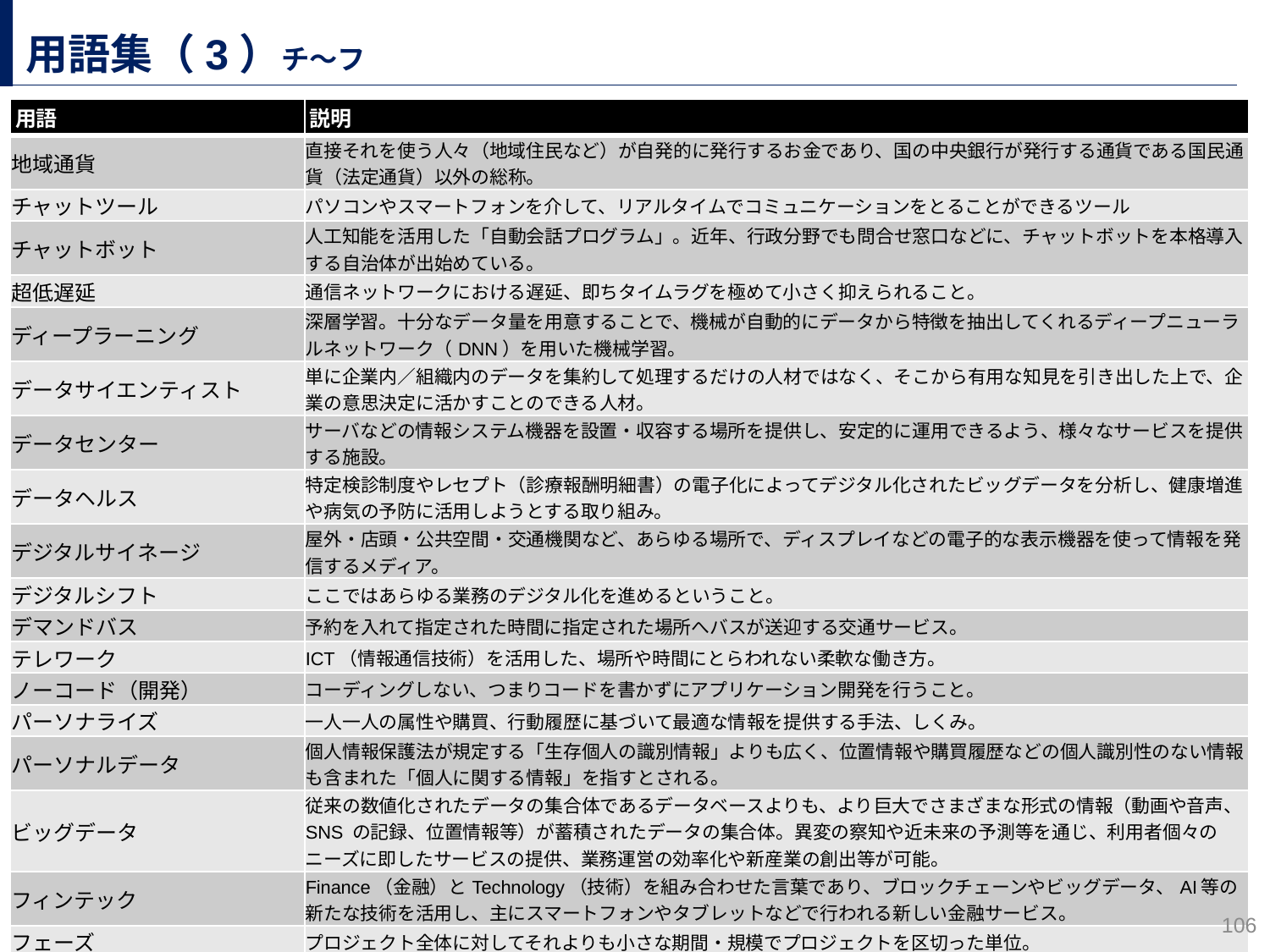

# 用語集（3）チ～フ
| 用語 | 説明 |
| --- | --- |
| 地域通貨 | 直接それを使う人々（地域住民など）が自発的に発行するお金であり、国の中央銀行が発行する通貨である国民通貨（法定通貨）以外の総称。 |
| チャットツール | パソコンやスマートフォンを介して、リアルタイムでコミュニケーションをとることができるツール |
| チャットボット | 人工知能を活用した「自動会話プログラム」。近年、行政分野でも問合せ窓口などに、チャットボットを本格導入する自治体が出始めている。 |
| 超低遅延 | 通信ネットワークにおける遅延、即ちタイムラグを極めて小さく抑えられること。 |
| ディープラーニング | 深層学習。十分なデータ量を用意することで、機械が自動的にデータから特徴を抽出してくれるディープニューラルネットワーク（DNN）を用いた機械学習。 |
| データサイエンティスト | 単に企業内／組織内のデータを集約して処理するだけの人材ではなく、そこから有用な知見を引き出した上で、企業の意思決定に活かすことのできる人材。 |
| データセンター | サーバなどの情報システム機器を設置・収容する場所を提供し、安定的に運用できるよう、様々なサービスを提供する施設。 |
| データヘルス | 特定検診制度やレセプト（診療報酬明細書）の電子化によってデジタル化されたビッグデータを分析し、健康増進や病気の予防に活用しようとする取り組み。 |
| デジタルサイネージ | 屋外・店頭・公共空間・交通機関など、あらゆる場所で、ディスプレイなどの電子的な表示機器を使って情報を発信するメディア。 |
| デジタルシフト | ここではあらゆる業務のデジタル化を進めるということ。 |
| デマンドバス | 予約を入れて指定された時間に指定された場所へバスが送迎する交通サービス。 |
| テレワーク | ICT（情報通信技術）を活用した、場所や時間にとらわれない柔軟な働き方。 |
| ノーコード（開発） | コーディングしない、つまりコードを書かずにアプリケーション開発を行うこと。 |
| パーソナライズ | 一人一人の属性や購買、行動履歴に基づいて最適な情報を提供する手法、しくみ。 |
| パーソナルデータ | 個人情報保護法が規定する「生存個人の識別情報」よりも広く、位置情報や購買履歴などの個人識別性のない情報も含まれた「個人に関する情報」を指すとされる。 |
| ビッグデータ | 従来の数値化されたデータの集合体であるデータベースよりも、より巨大でさまざまな形式の情報（動画や音声、SNS の記録、位置情報等）が蓄積されたデータの集合体。異変の察知や近未来の予測等を通じ、利用者個々のニーズに即したサービスの提供、業務運営の効率化や新産業の創出等が可能。 |
| フィンテック | Finance（金融）とTechnology（技術）を組み合わせた言葉であり、ブロックチェーンやビッグデータ、AI等の新たな技術を活用し、主にスマートフォンやタブレットなどで行われる新しい金融サービス。 |
| フェーズ | プロジェクト全体に対してそれよりも小さな期間・規模でプロジェクトを区切った単位。 |
| プラットフォーム | サービスやシステム、ソフトウェアを提供・運用するために必要な「共通の土台（基盤）となる標準環境」。 |
| プロジェクションマッピング | 凹凸のある壁面や、建築物・家具など立体物の表面にプロジェクターで映像を投影する手法。 |
| プロジェクトマネジメント | 納期が決められているプロジェクトをどのように遂行すれば成功するのか、詳しく計画を立ててコントロールしていくこと。 |
106